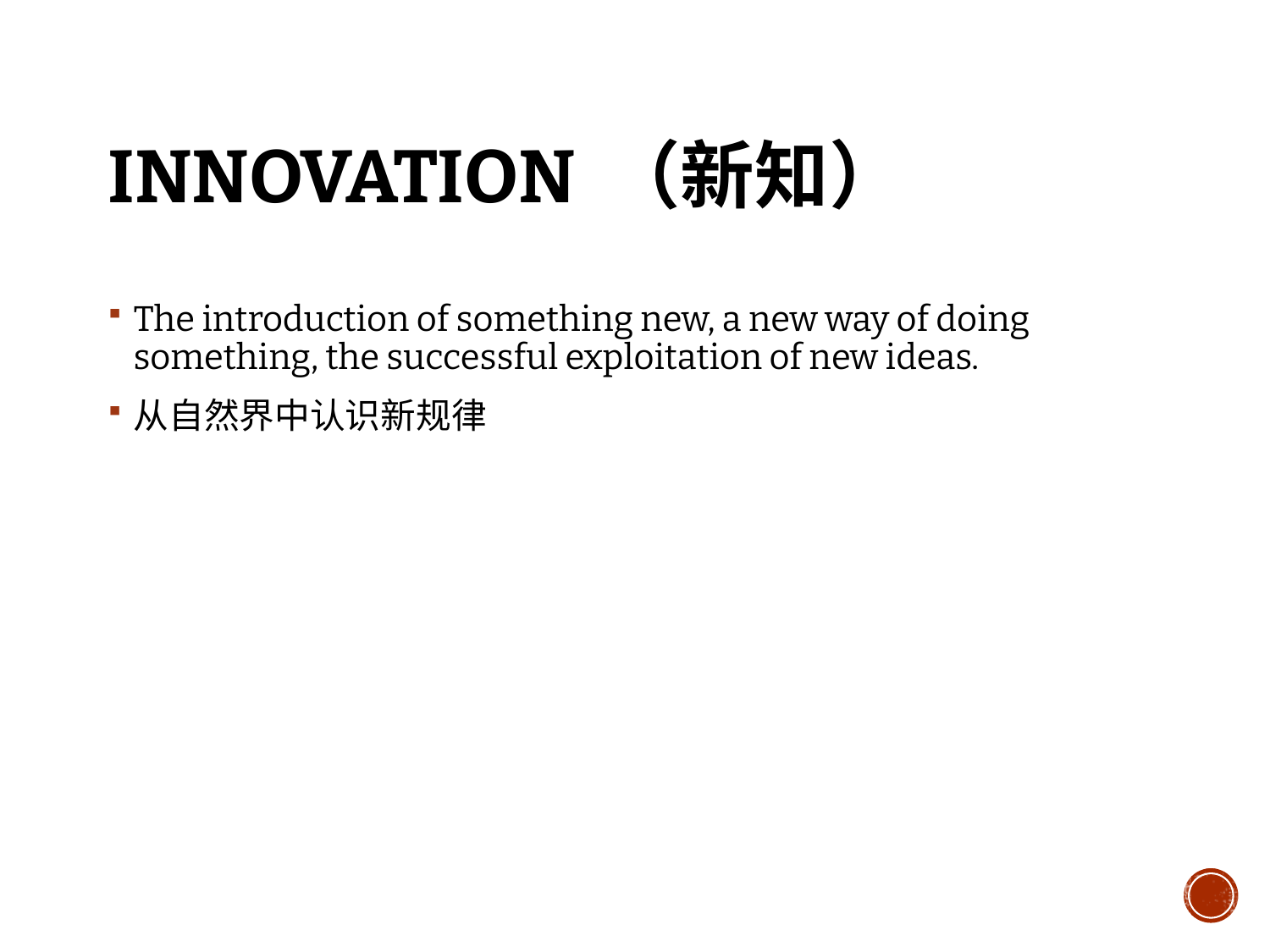

# Innovation （新知）
The introduction of something new, a new way of doing something, the successful exploitation of new ideas.
从自然界中认识新规律